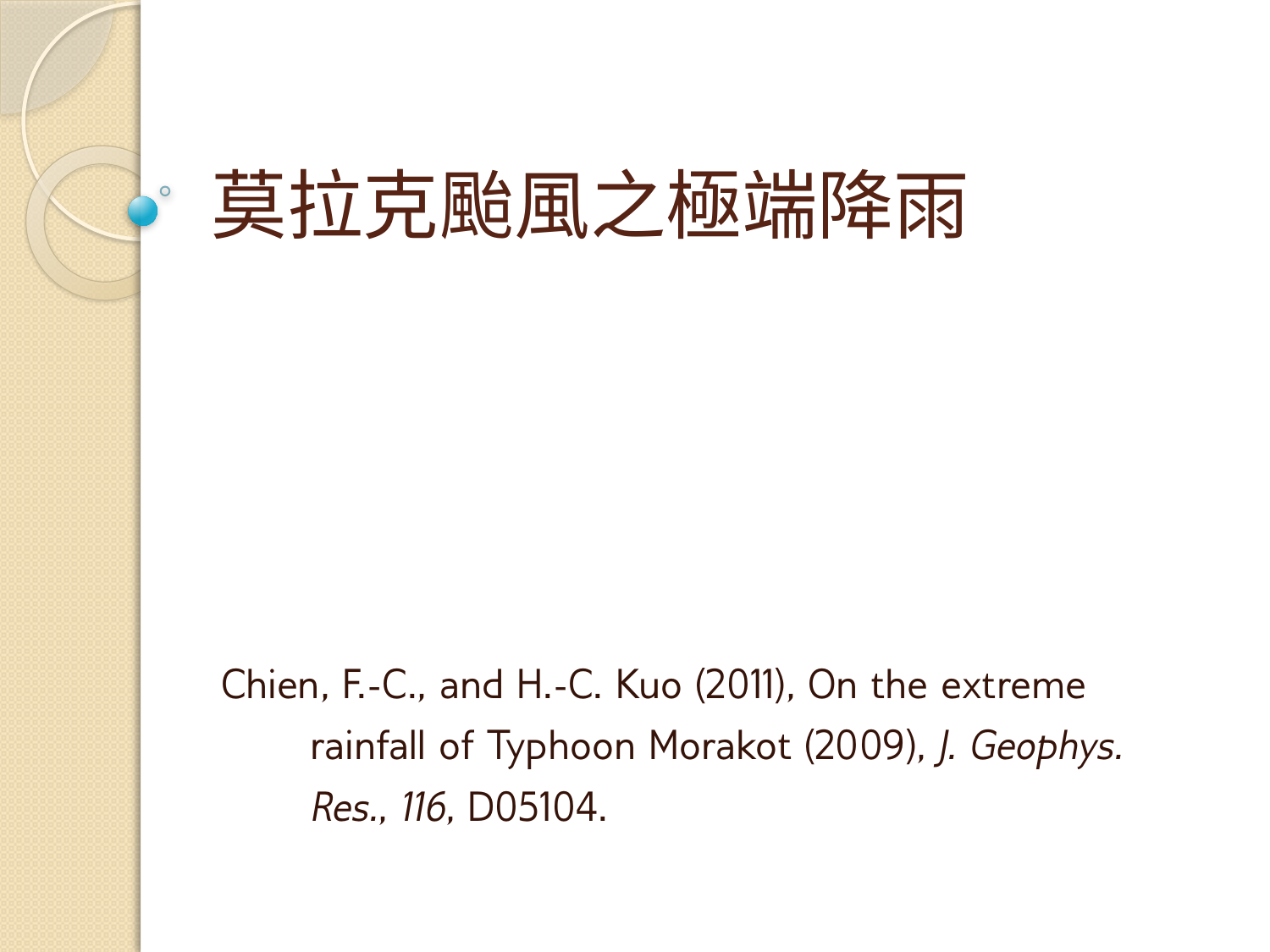

# 莫拉克颱風之極端降雨
Chien, F.-C., and H.-C. Kuo (2011), On the extreme
       rainfall of Typhoon Morakot (2009), J. Geophys.
       Res., 116, D05104.